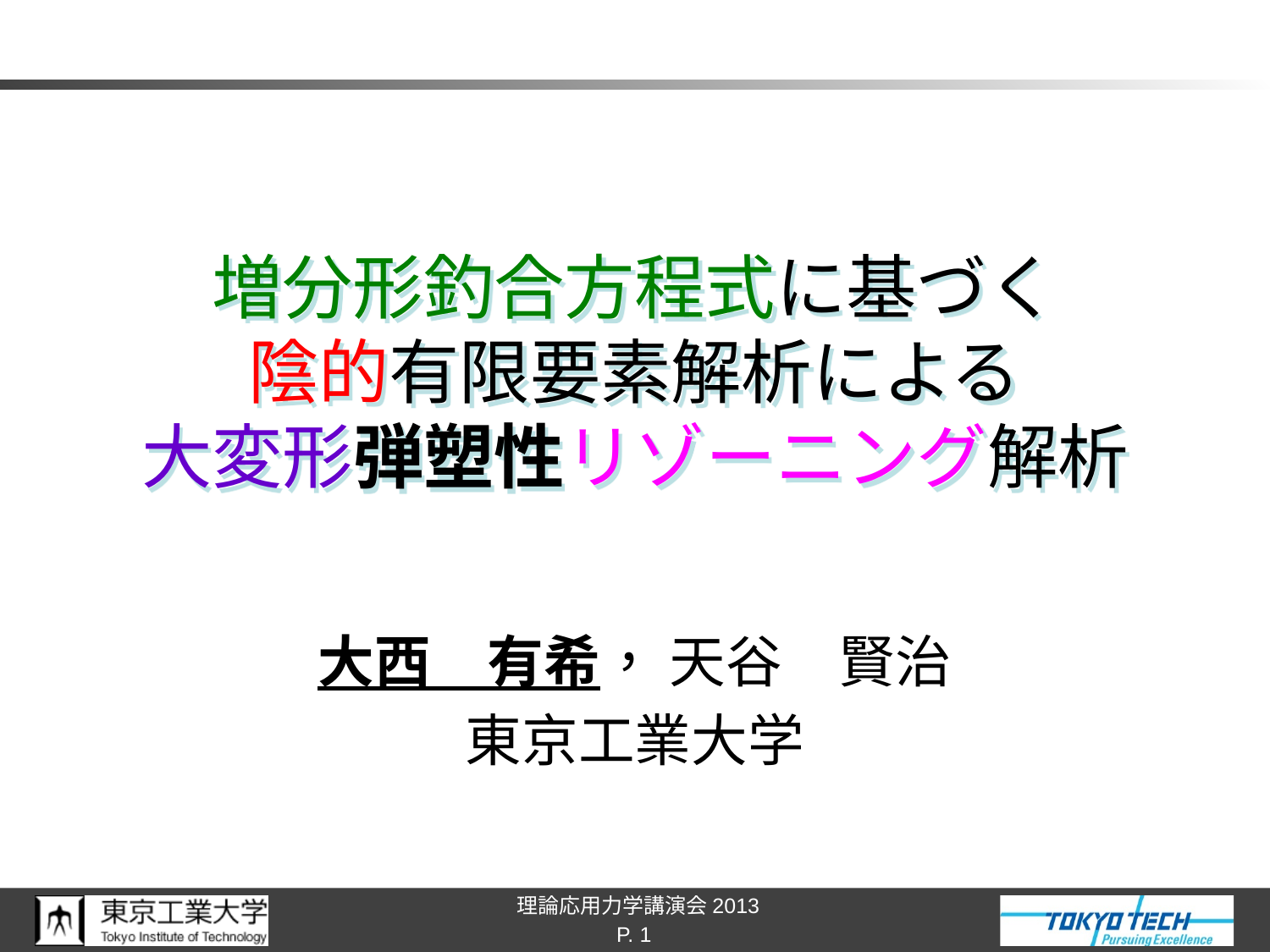

# 増分形釣合方程式に基づく 陰的有限要素解析による 大変形弾塑性リゾーニング解析
大西　有希， 天谷　賢治
東京工業大学

P. 1